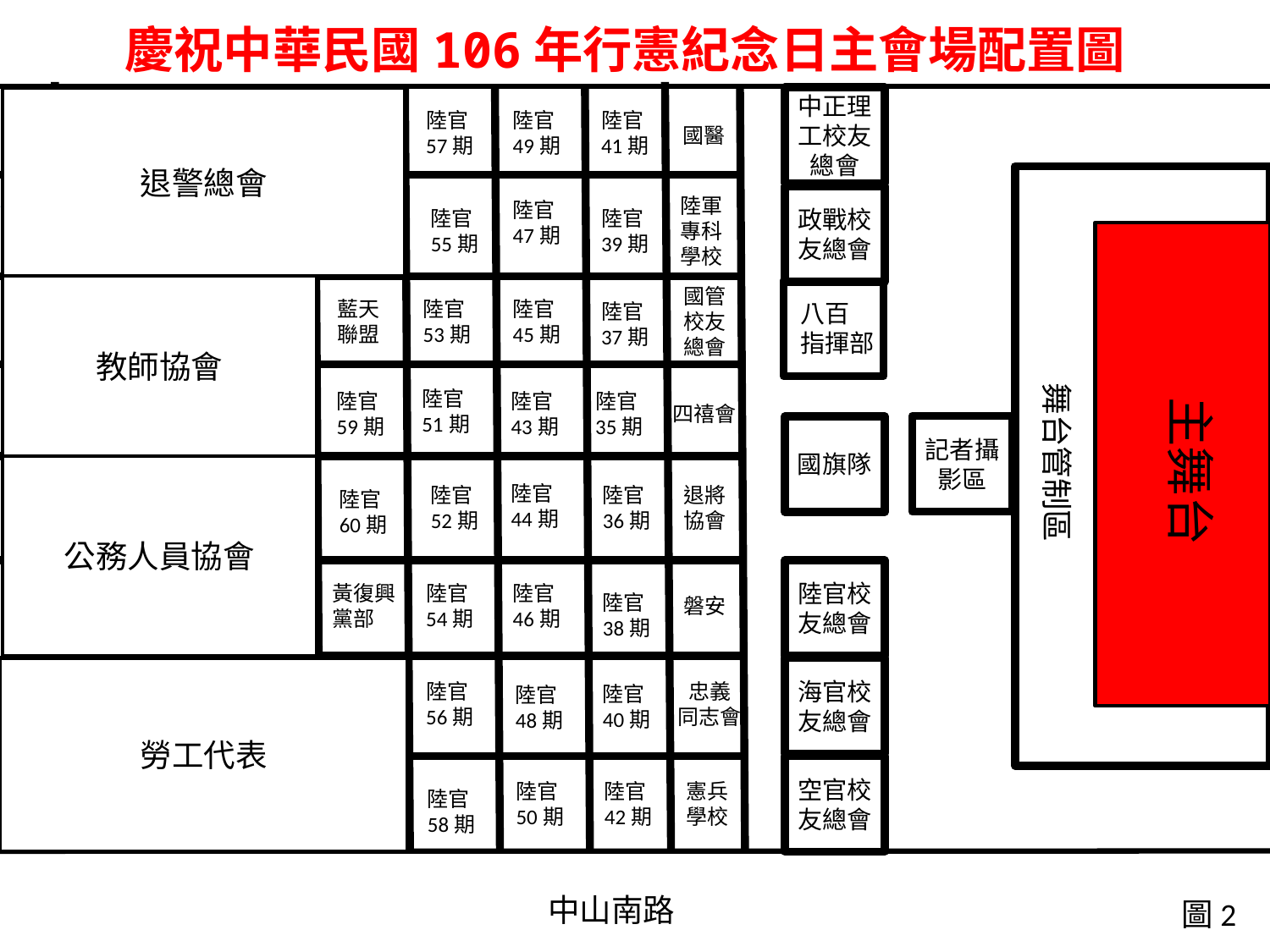

慶祝中華民國106年行憲紀念日主會場配置圖
中正理工校友總會
退警總會
陸官
57期
陸官
49期
陸官
41期
國醫

政戰校友總會
陸軍
專科
學校
陸官
47期
陸官
55期
陸官
39期
教師協會
國管
校友
總會

藍天
聯盟
陸官
53期
陸官
45期
陸官
37期
八百
指揮部
舞台管制區

陸官
51期
陸官
59期
陸官
43期
陸官
35期
主舞台
四禧會
記者攝影區
國旗隊
國旗隊
公務人員協會
陸官
44期
陸官
36期
退將
協會
陸官
52期
陸官
60期
陸官校友總會
黃復興
黨部
陸官
54期
陸官
46期
陸官
38期
磐安
勞工代表
海官校友總會
陸官
56期
忠義
同志會
陸官
40期
陸官
48期
空官校友總會
陸官
50期
陸官
42期
憲兵
學校
陸官
58期
中山南路
圖2